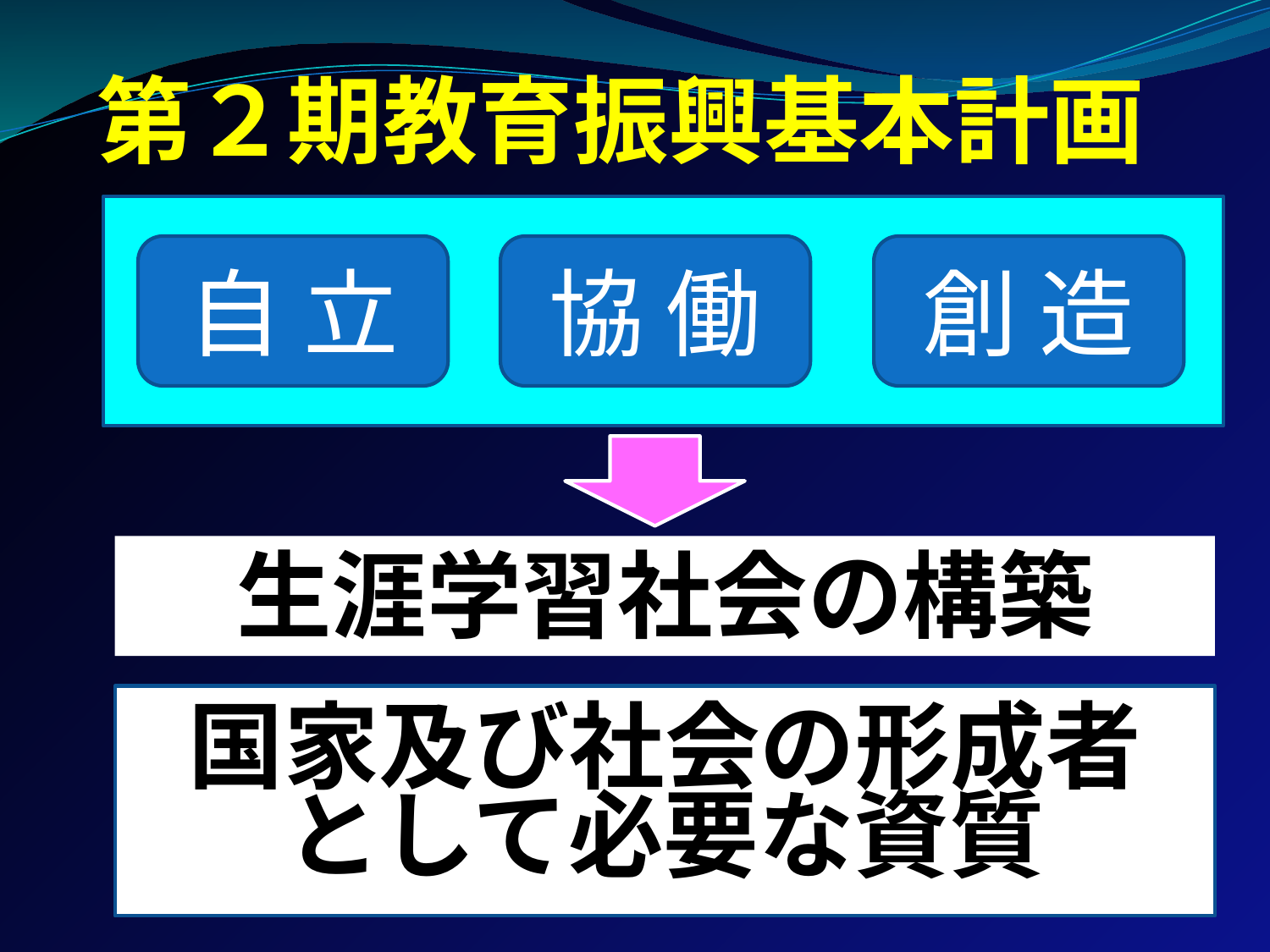

第２期教育振興基本計画

自 立
協 働
創 造

生涯学習社会の構築
国家及び社会の形成者
として必要な資質